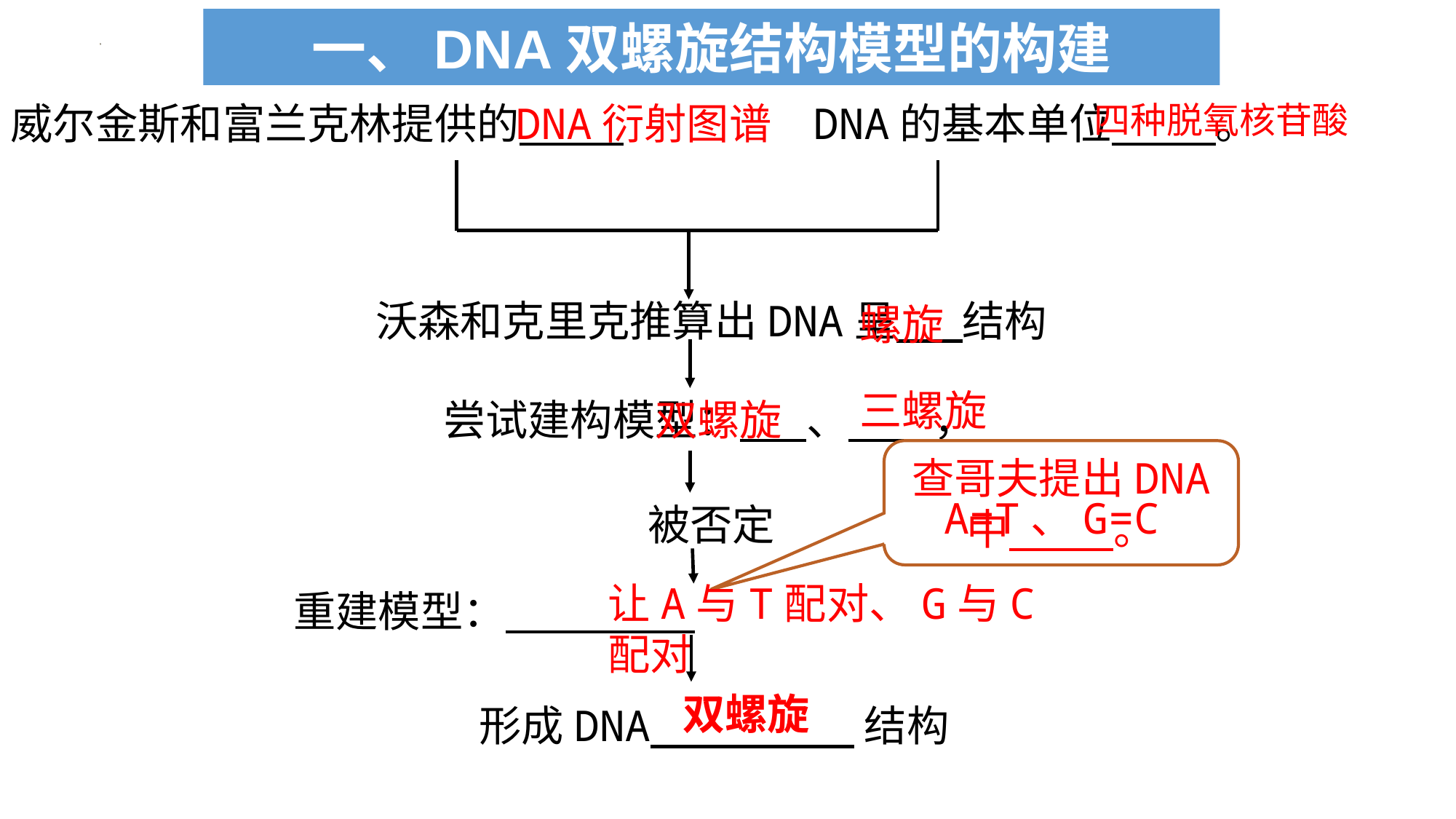

一、DNA双螺旋结构模型的构建
威尔金斯和富兰克林提供的           ，
DNA衍射图谱
DNA的基本单位           。，
四种脱氧核苷酸
沃森和克里克推算出DNA呈       结构
螺旋
三螺旋
尝试建构模型：       、         ，
双螺旋
查哥夫提出DNA
中           。
A=T、G=C
被否定
让A与T配对、G与C配对
重建模型：
双螺旋
形成DNA        结构